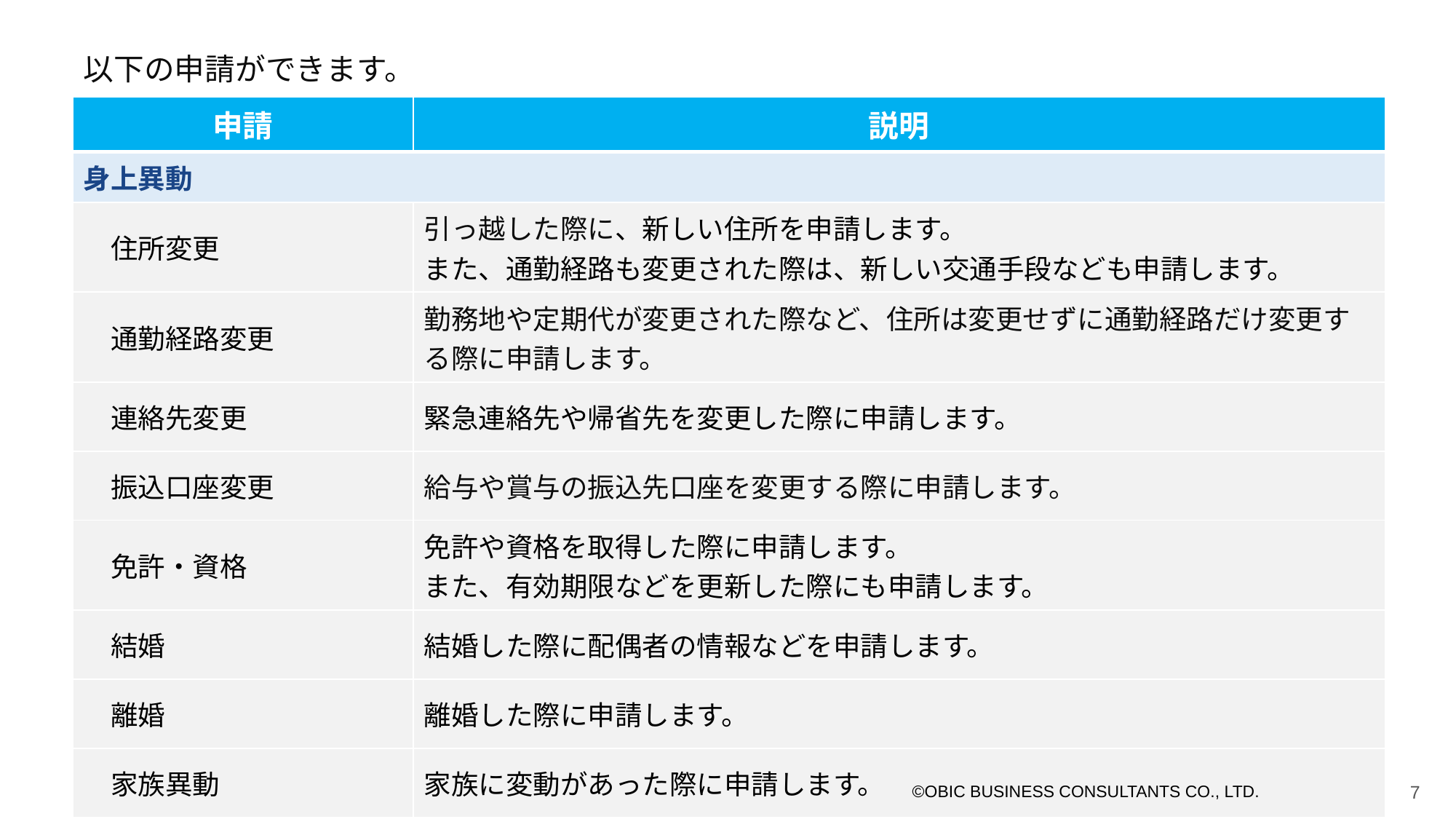

以下の申請ができます。
| 申請 | 説明 |
| --- | --- |
| 身上異動 |  |
| 住所変更 | 引っ越した際に、新しい住所を申請します。 また、通勤経路も変更された際は、新しい交通手段なども申請します。 |
| 通勤経路変更 | 勤務地や定期代が変更された際など、住所は変更せずに通勤経路だけ変更する際に申請します。 |
| 連絡先変更 | 緊急連絡先や帰省先を変更した際に申請します。 |
| 振込口座変更 | 給与や賞与の振込先口座を変更する際に申請します。 |
| 免許・資格 | 免許や資格を取得した際に申請します。 また、有効期限などを更新した際にも申請します。 |
| 結婚 | 結婚した際に配偶者の情報などを申請します。 |
| 離婚 | 離婚した際に申請します。 |
| 家族異動 | 家族に変動があった際に申請します。 |
©OBIC BUSINESS CONSULTANTS CO., LTD.
7